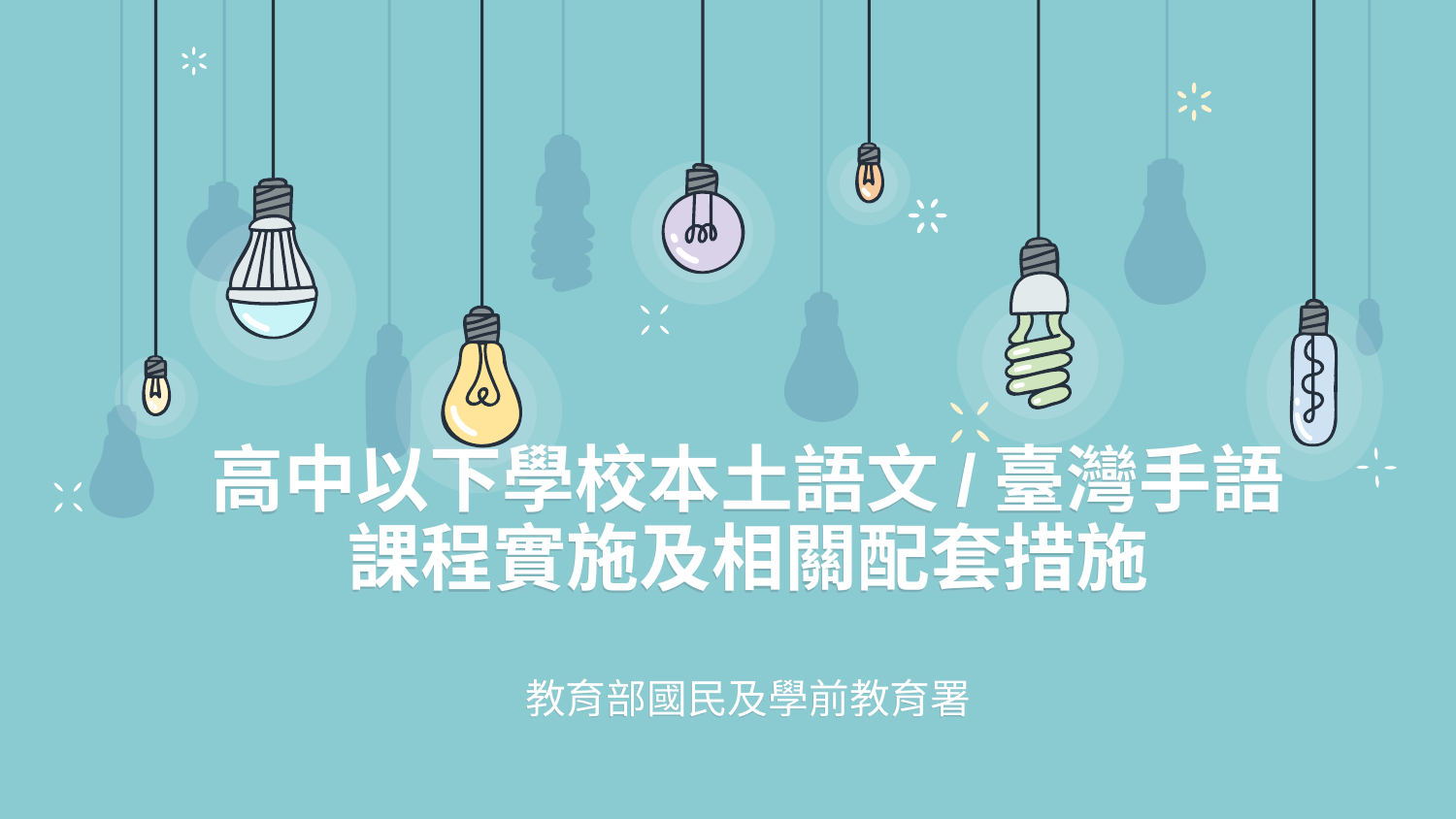

# 高中以下學校本土語文/臺灣手語 課程實施及相關配套措施 教育部國民及學前教育署